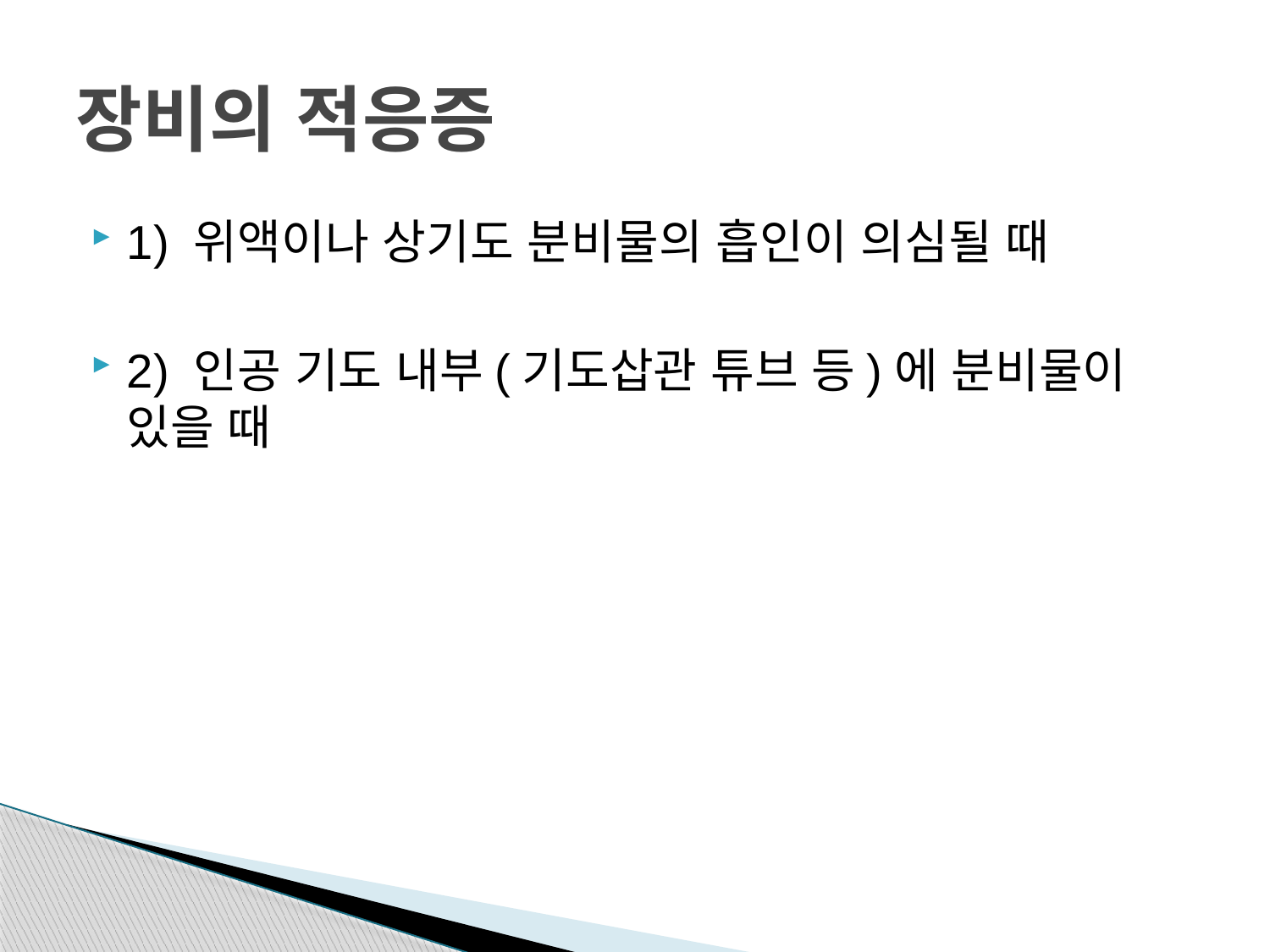

# 장비의 적응증
1) 위액이나 상기도 분비물의 흡인이 의심될 때

2) 인공 기도 내부(기도삽관 튜브 등)에 분비물이 있을 때